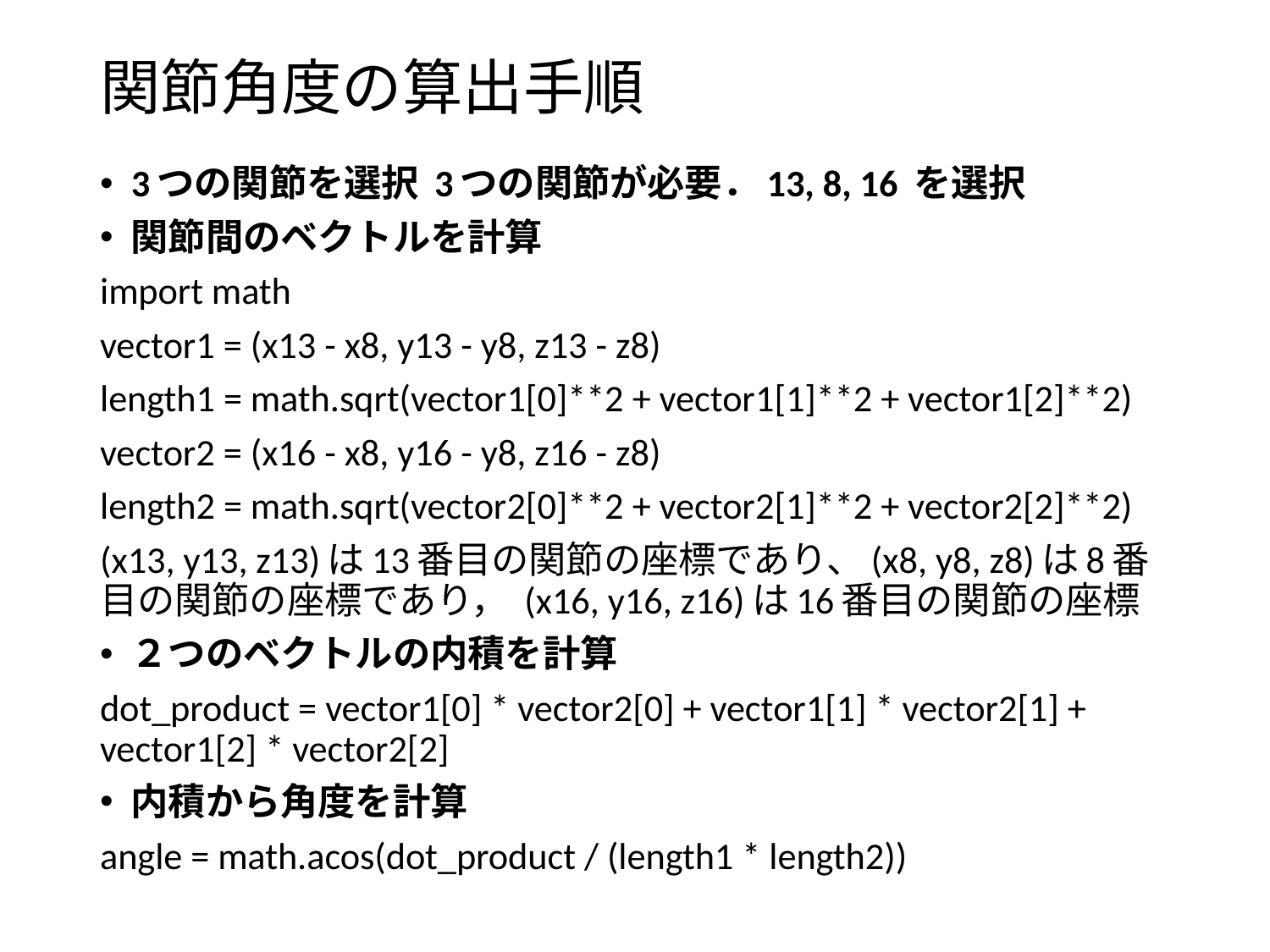

# 関節角度の算出手順
3つの関節を選択 3つの関節が必要．13, 8, 16 を選択
関節間のベクトルを計算
import math
vector1 = (x13 - x8, y13 - y8, z13 - z8)
length1 = math.sqrt(vector1[0]**2 + vector1[1]**2 + vector1[2]**2)
vector2 = (x16 - x8, y16 - y8, z16 - z8)
length2 = math.sqrt(vector2[0]**2 + vector2[1]**2 + vector2[2]**2)
(x13, y13, z13)は13番目の関節の座標であり、(x8, y8, z8)は8番目の関節の座標であり， (x16, y16, z16)は16番目の関節の座標
２つのベクトルの内積を計算
dot_product = vector1[0] * vector2[0] + vector1[1] * vector2[1] + vector1[2] * vector2[2]
内積から角度を計算
angle = math.acos(dot_product / (length1 * length2))